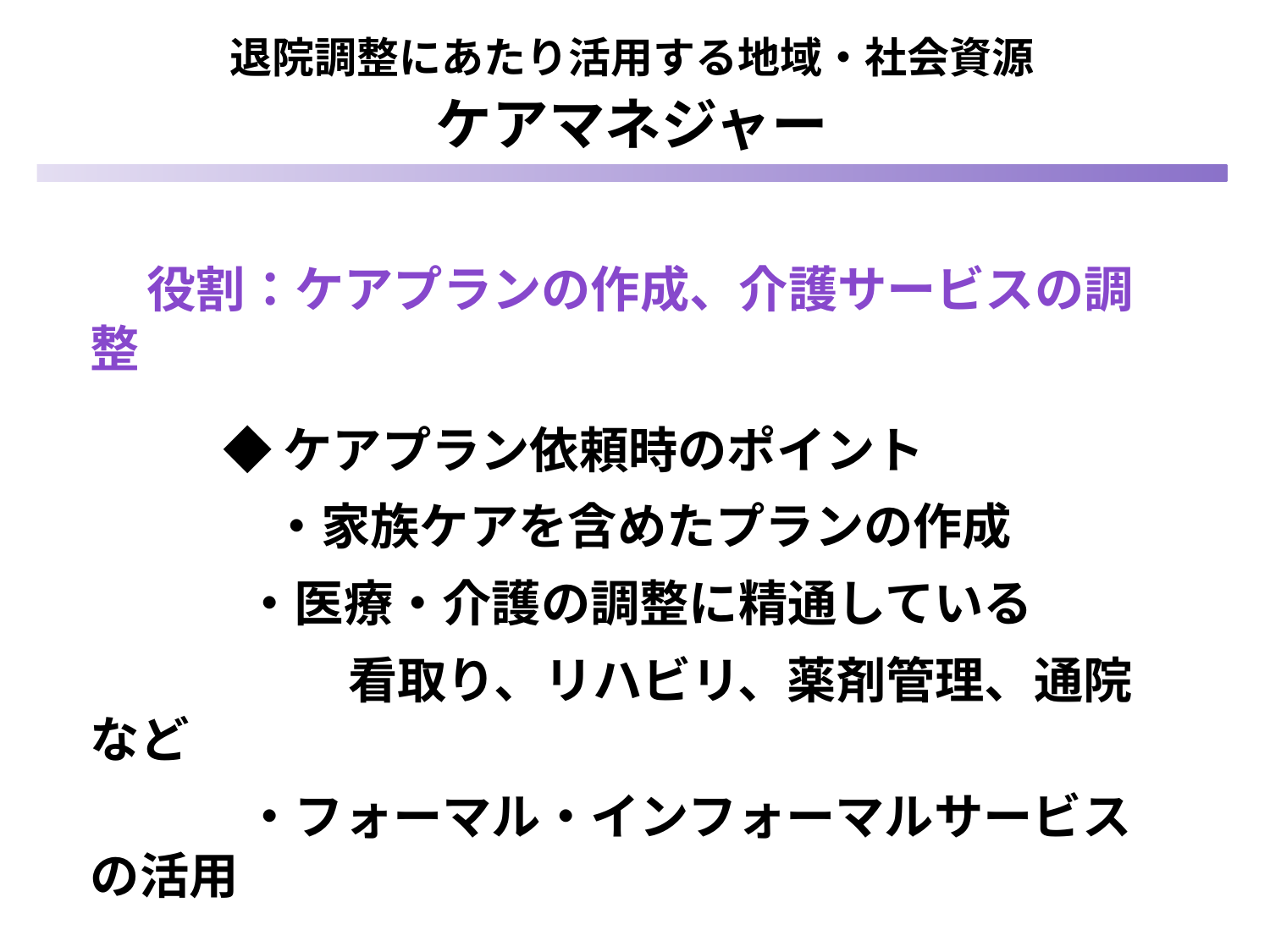

退院調整にあたり活用する地域・社会資源
ケアマネジャー

    役割：ケアプランの作成、介護サービスの調整
　　   ◆ ケアプラン依頼時のポイント
　   　　・家族ケアを含めたプランの作成
　　     ・医療・介護の調整に精通している
　　　　　 看取り、リハビリ、薬剤管理、通院など
　　     ・フォーマル・インフォーマルサービスの活用